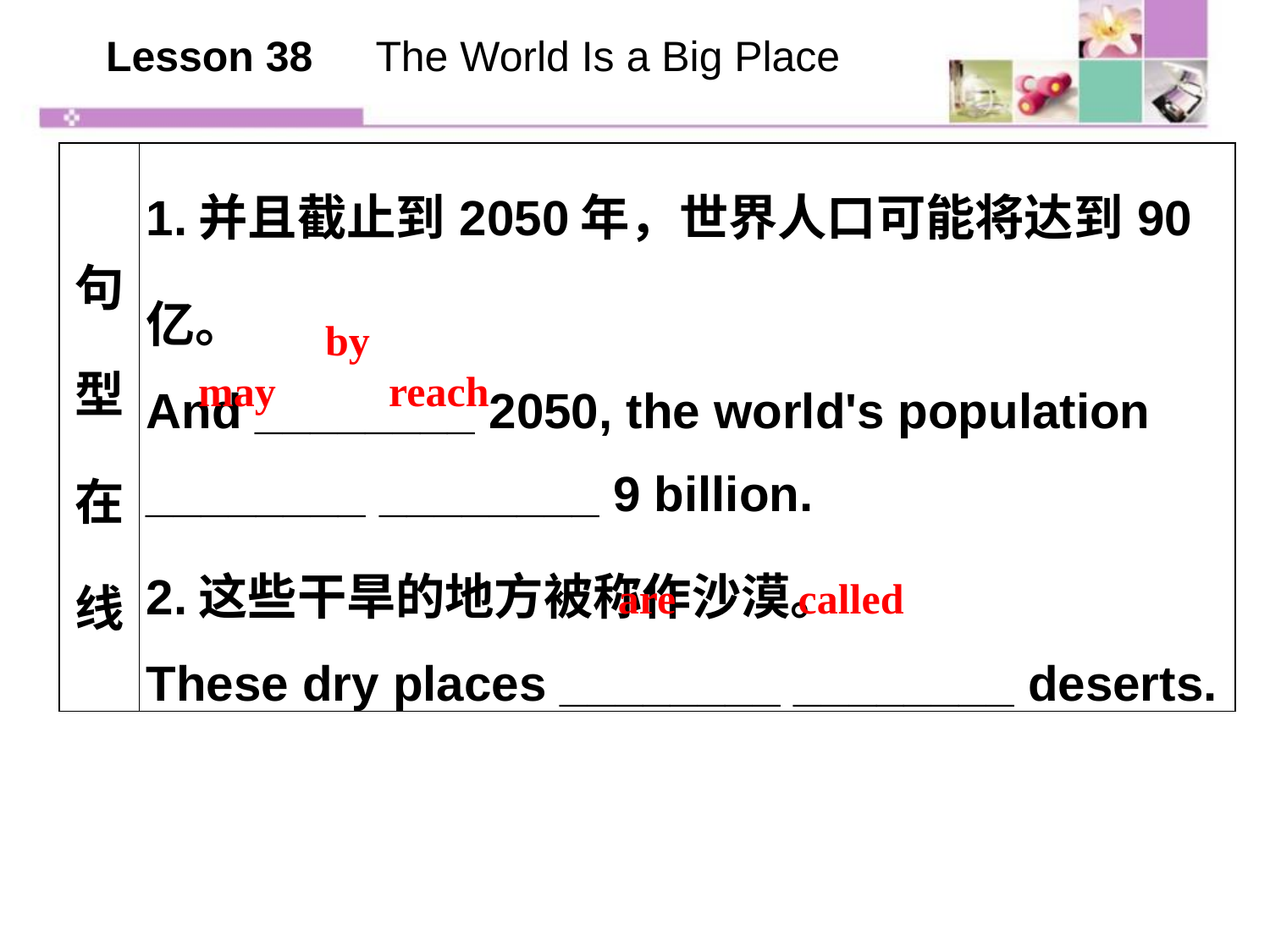

Lesson 38　The World Is a Big Place
| 句型在线 | 1.并且截止到2050年，世界人口可能将达到90亿。 And \_\_\_\_\_\_\_\_ 2050, the world's population \_\_\_\_\_\_\_\_ \_\_\_\_\_\_\_\_ 9 billion. 2.这些干旱的地方被称作沙漠。 These dry places \_\_\_\_\_\_\_\_ \_\_\_\_\_\_\_\_ deserts. |
| --- | --- |
            by
may 	      reach
are 	     called